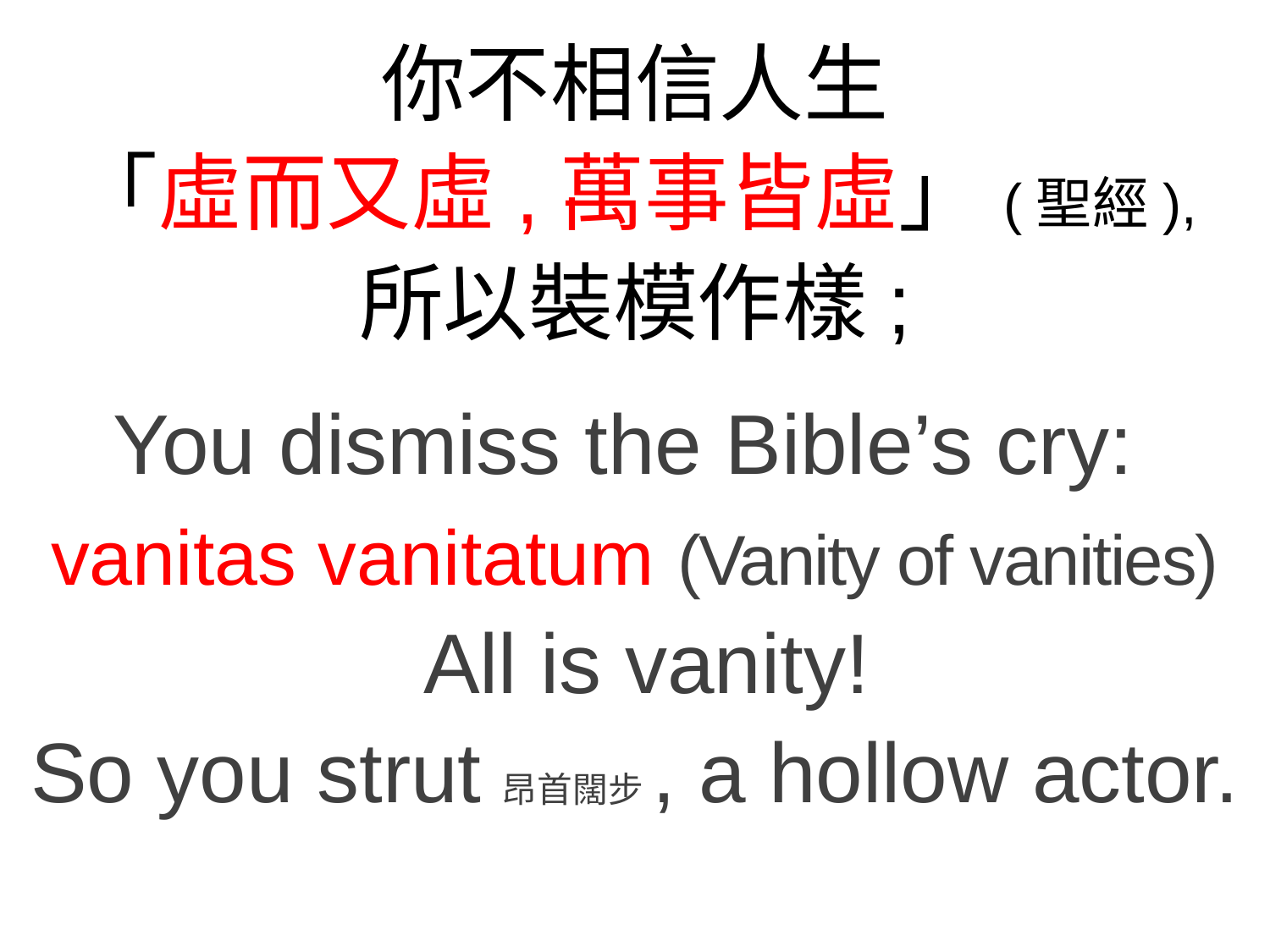

你不相信人生
「虛而又虛,萬事皆虛」(聖經),
所以裝模作樣;
You dismiss the Bible’s cry:
vanitas vanitatum (Vanity of vanities)
 All is vanity!
So you strut昂首闊步, a hollow actor.